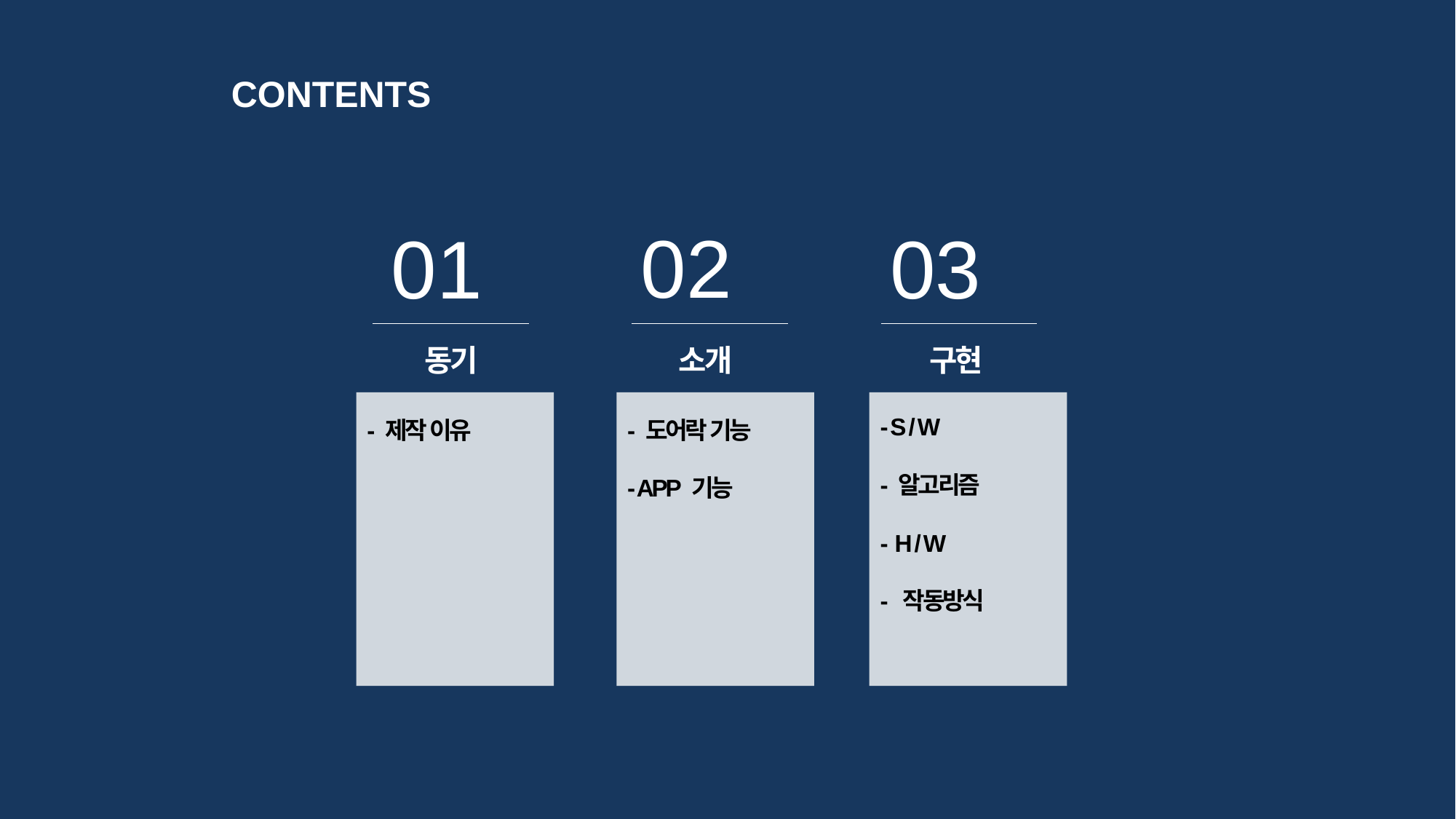

CONTENTS
 02
 01
 03
동기
소개
구현

- 도어락 기능

- APP 기능

- S / W

- 알고리즘

-  H / W

-  작동방식

- 제작 이유